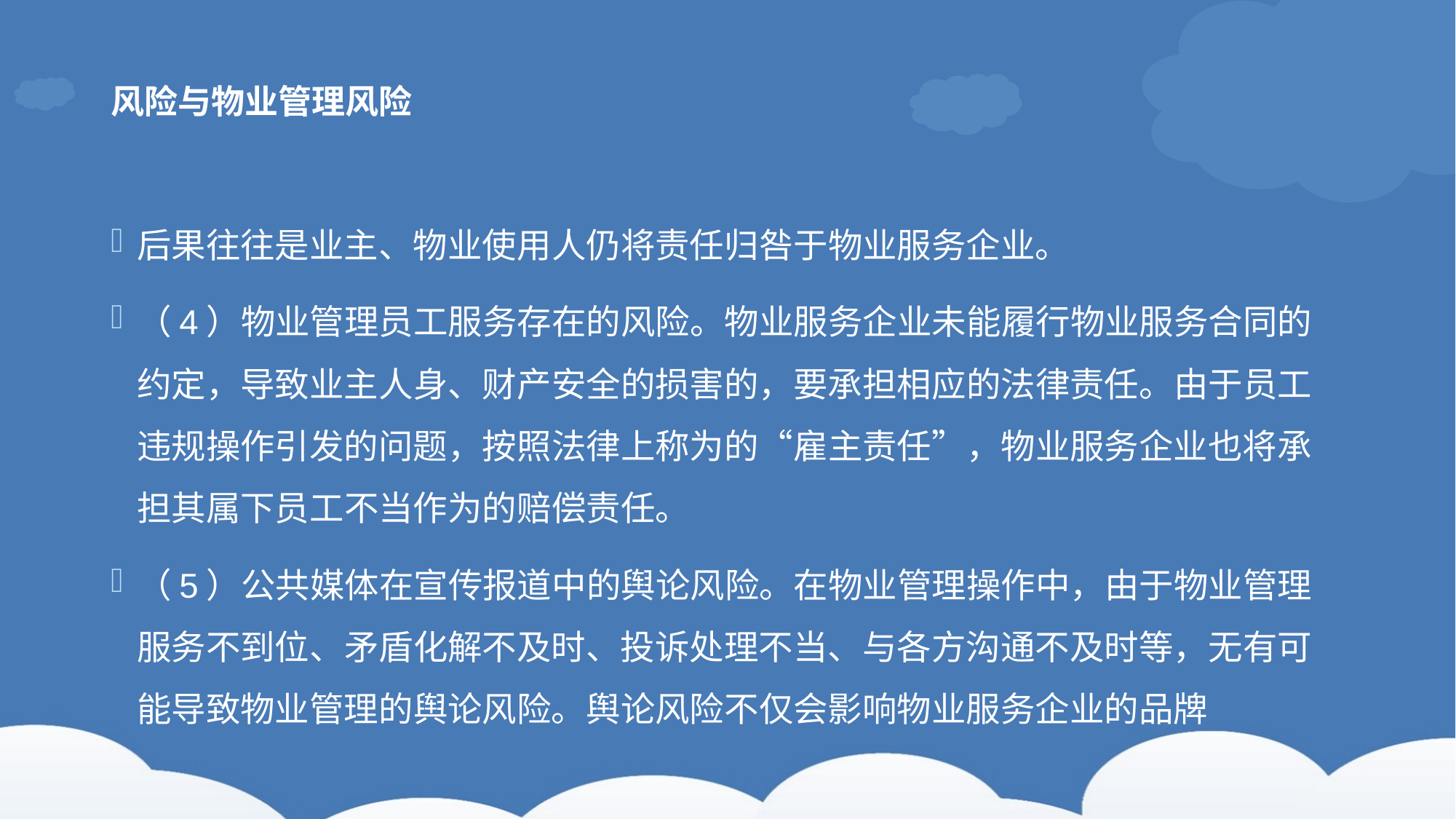

# 风险与物业管理风险
后果往往是业主、物业使用人仍将责任归咎于物业服务企业。
（4）物业管理员工服务存在的风险。物业服务企业未能履行物业服务合同的约定，导致业主人身、财产安全的损害的，要承担相应的法律责任。由于员工违规操作引发的问题，按照法律上称为的“雇主责任”，物业服务企业也将承担其属下员工不当作为的赔偿责任。
（5）公共媒体在宣传报道中的舆论风险。在物业管理操作中，由于物业管理服务不到位、矛盾化解不及时、投诉处理不当、与各方沟通不及时等，无有可能导致物业管理的舆论风险。舆论风险不仅会影响物业服务企业的品牌